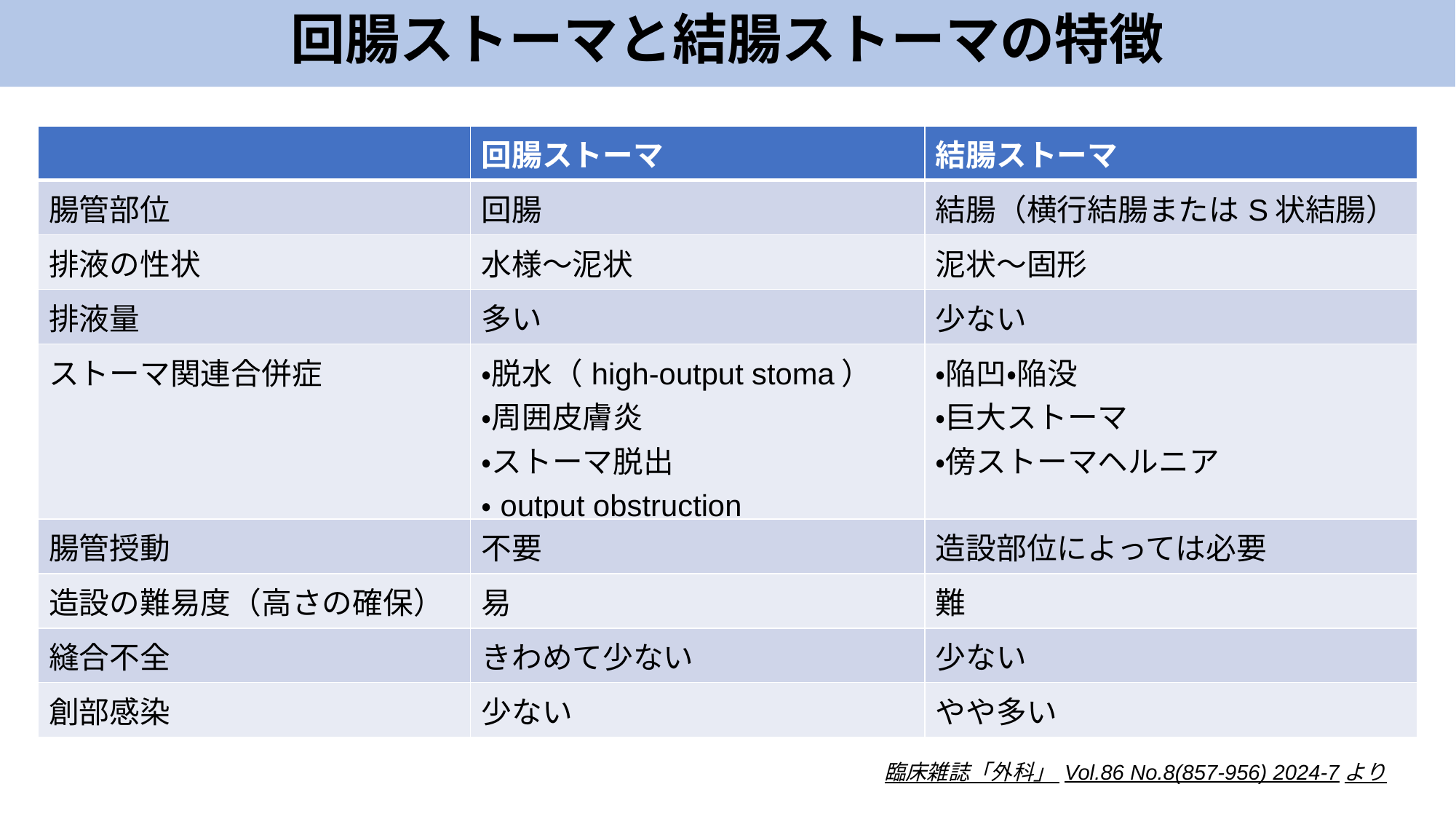

回腸ストーマと結腸ストーマの特徴
|  | 回腸ストーマ | 結腸ストーマ |
| --- | --- | --- |
| 腸管部位 | 回腸 | 結腸（横行結腸またはS状結腸） |
| 排液の性状 | 水様～泥状 | 泥状～固形 |
| 排液量 | 多い | 少ない |
| ストーマ関連合併症 | ・脱水（high-output stoma） ・周囲皮膚炎 ・ストーマ脱出 ・output obstruction | ・陥凹・陥没 ・巨大ストーマ ・傍ストーマヘルニア |
| 腸管授動 | 不要 | 造設部位によっては必要 |
| 造設の難易度（高さの確保） | 易 | 難 |
| 縫合不全 | きわめて少ない | 少ない |
| 創部感染 | 少ない | やや多い |
臨床雑誌「外科」 Vol.86 No.8(857-956) 2024-7より